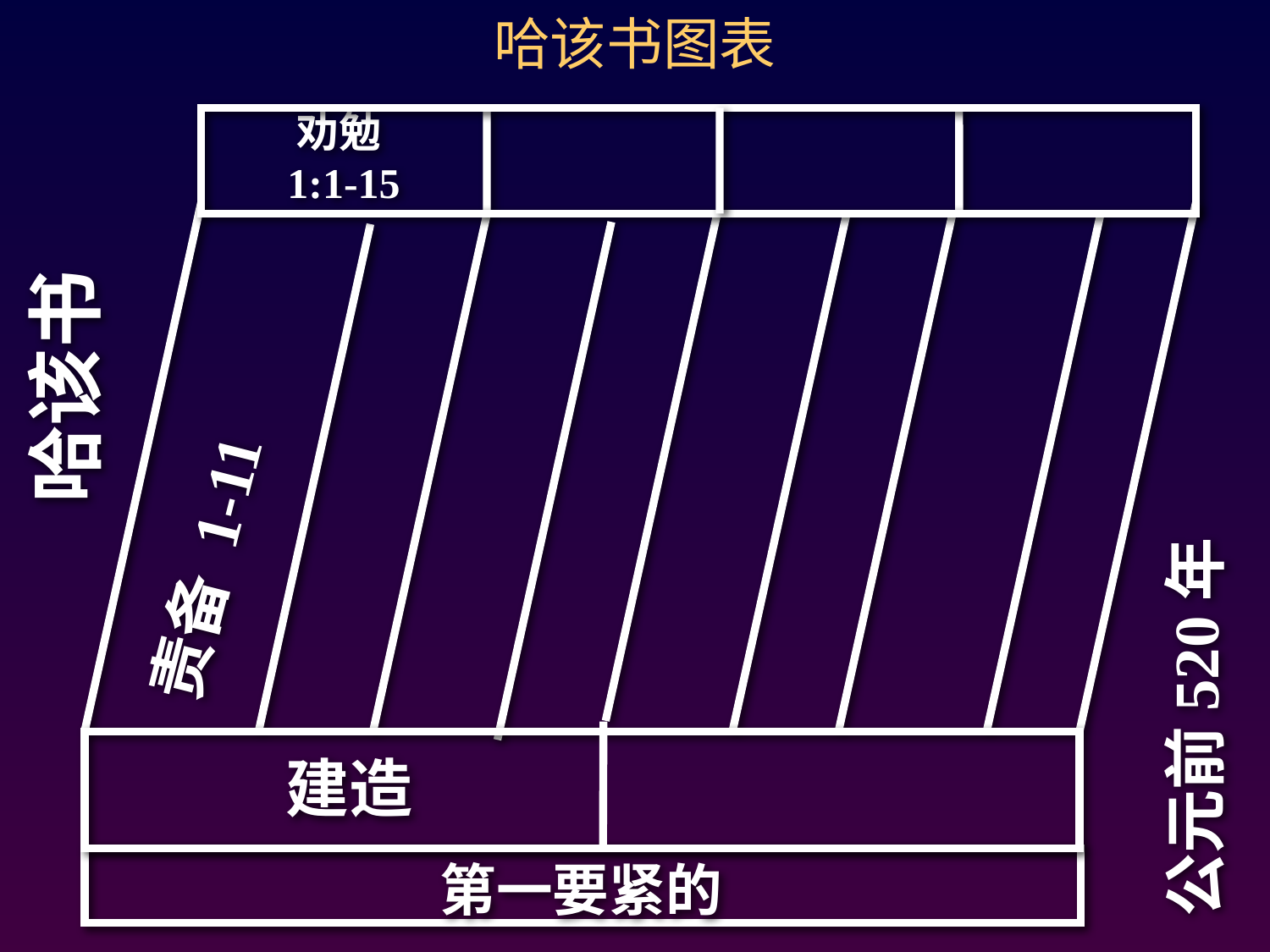

哈该书图表
劝勉
1:1-15

哈该书

责备 1-11
公元前520年

建造

第一要紧的